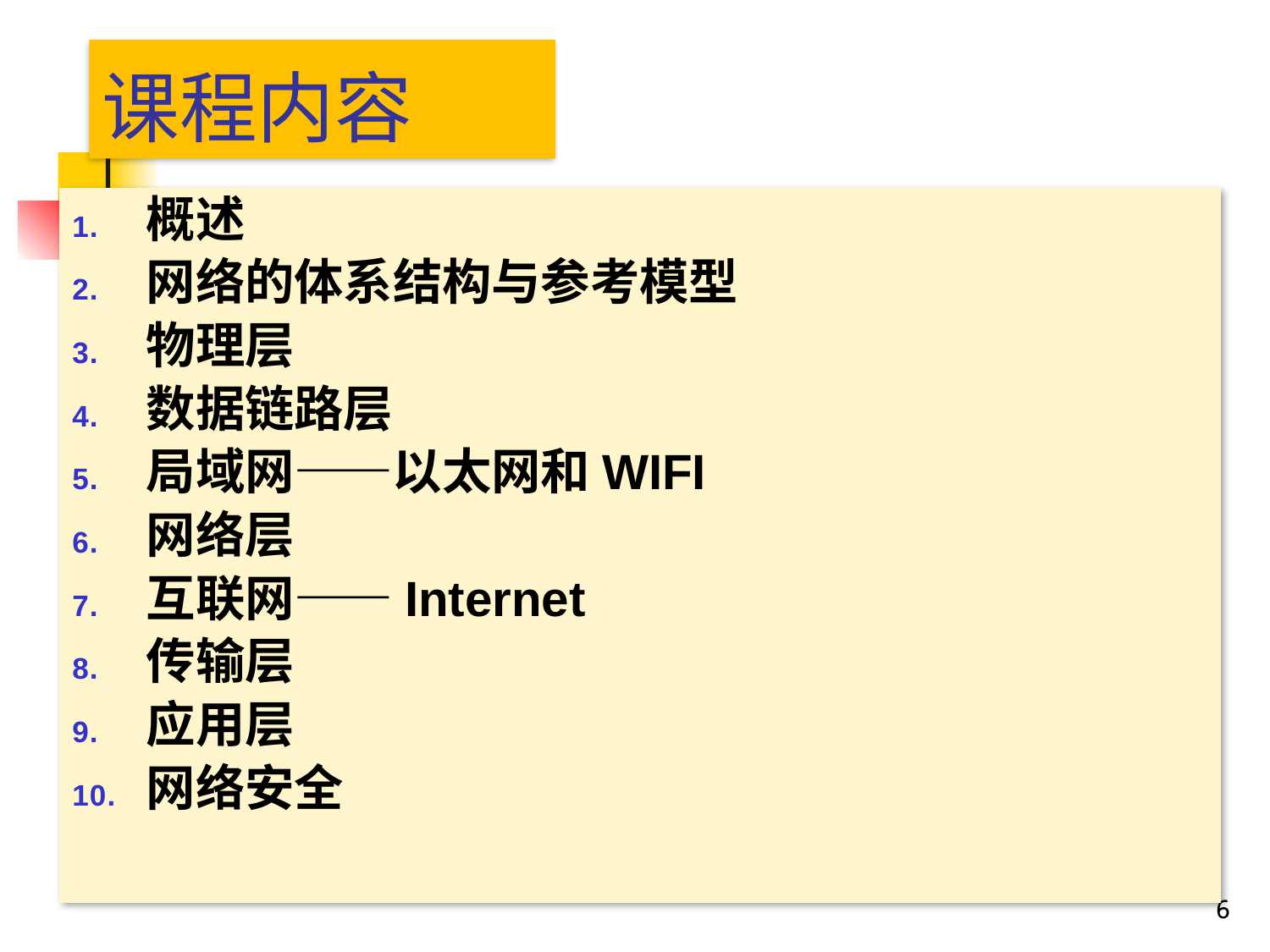

# 课程内容
概述
网络的体系结构与参考模型
物理层
数据链路层
局域网——以太网和WIFI
网络层
互联网——Internet
传输层
应用层
网络安全
6